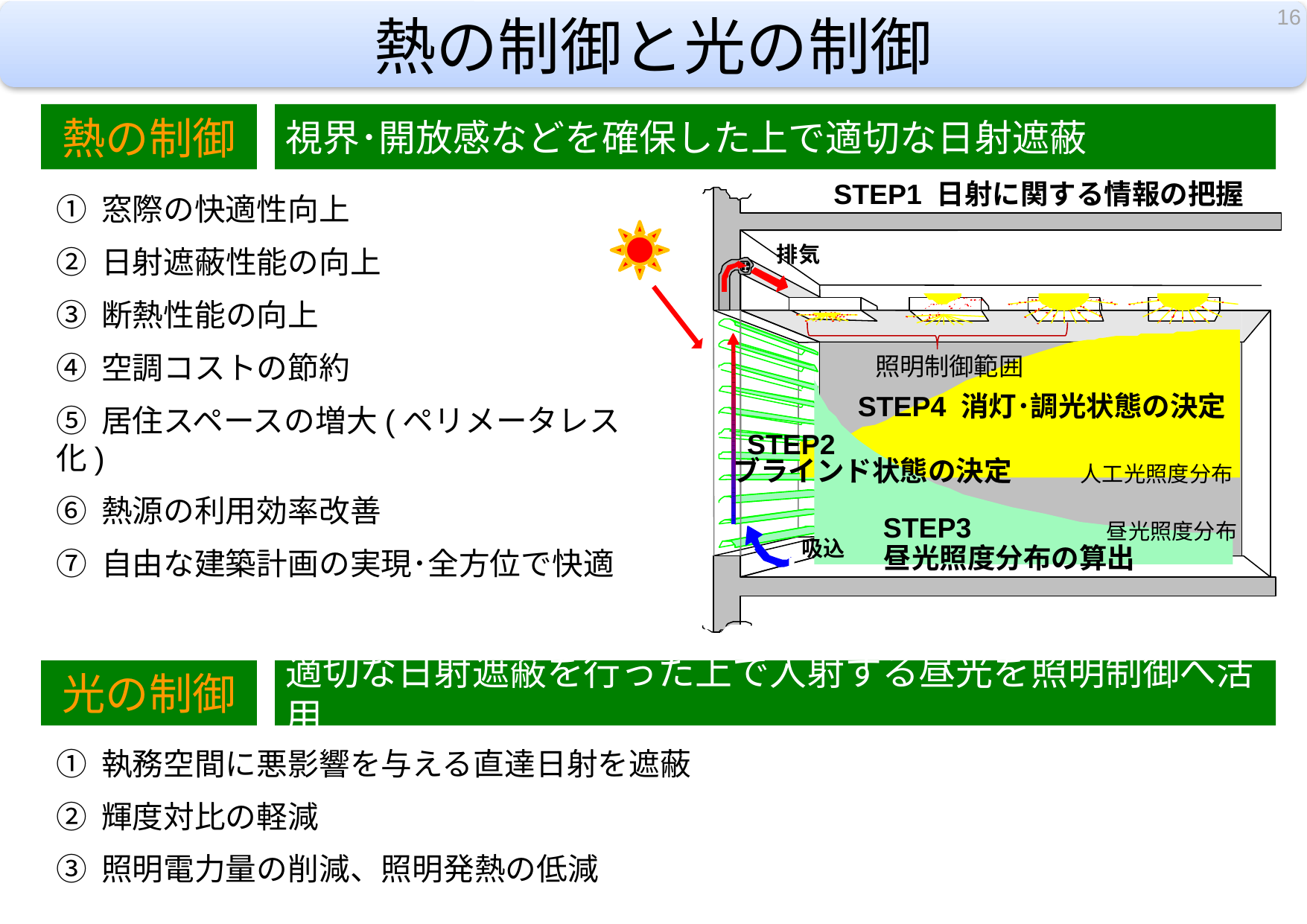

# 熱の制御と光の制御
16
熱の制御
視界･開放感などを確保した上で適切な日射遮蔽
STEP1 日射に関する情報の把握

排気

照明制御範囲
STEP4 消灯･調光状態の決定
吸込

STEP2

ブラインド状態の決定

人工光照度分布

STEP3

昼光照度分布

昼光照度分布の算出

① 窓際の快適性向上
② 日射遮蔽性能の向上
③ 断熱性能の向上
④ 空調コストの節約
⑤ 居住スペースの増大(ペリメータレス化)
⑥ 熱源の利用効率改善
⑦ 自由な建築計画の実現･全方位で快適
光の制御
適切な日射遮蔽を行った上で入射する昼光を照明制御へ活用
① 執務空間に悪影響を与える直達日射を遮蔽
② 輝度対比の軽減
③ 照明電力量の削減、照明発熱の低減